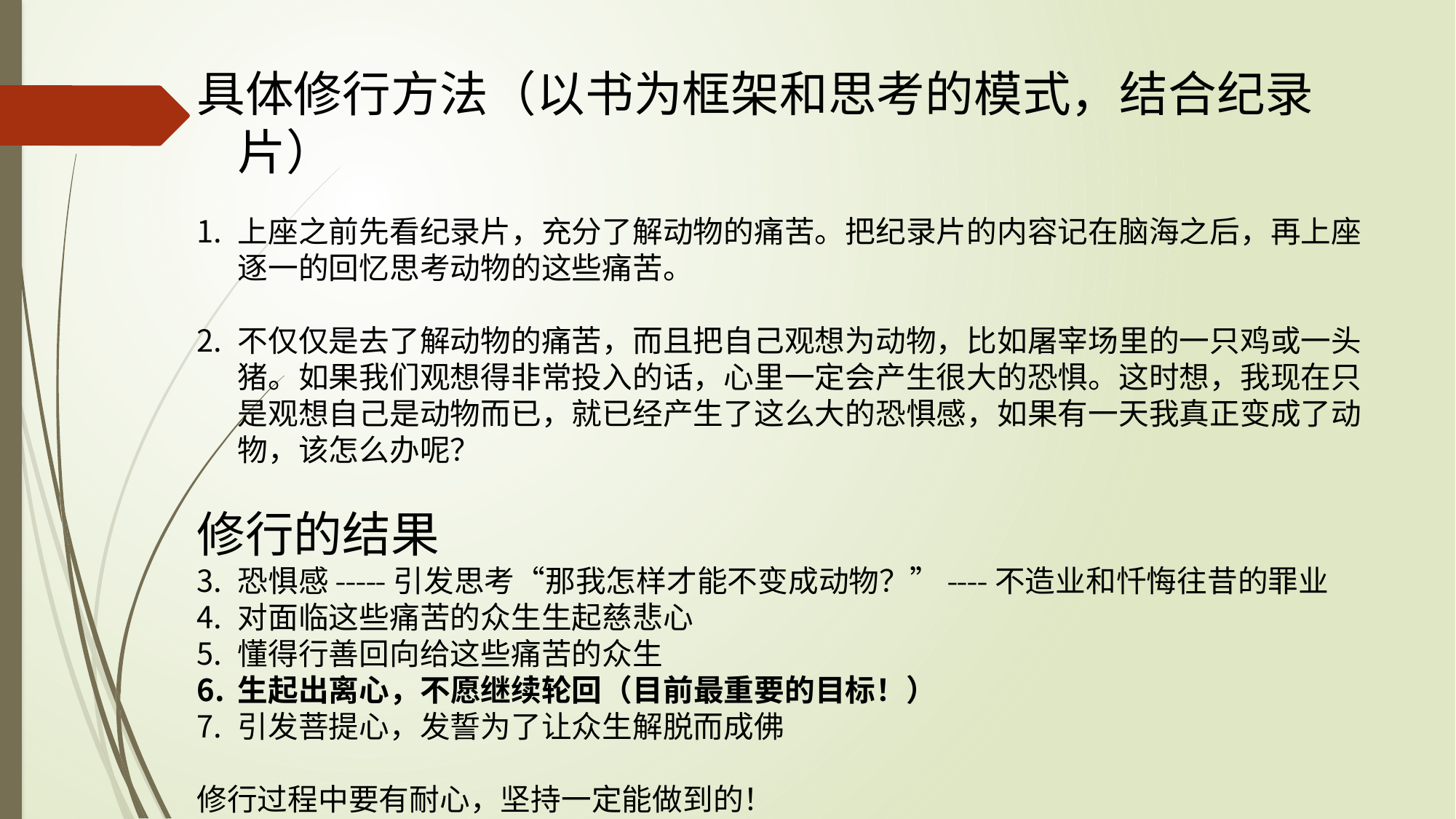

具体修行方法（以书为框架和思考的模式，结合纪录片）

上座之前先看纪录片，充分了解动物的痛苦。把纪录片的内容记在脑海之后，再上座逐一的回忆思考动物的这些痛苦。

不仅仅是去了解动物的痛苦，而且把自己观想为动物，比如屠宰场里的一只鸡或一头猪。如果我们观想得非常投入的话，心里一定会产生很大的恐惧。这时想，我现在只是观想自己是动物而已，就已经产生了这么大的恐惧感，如果有一天我真正变成了动物，该怎么办呢？

修行的结果
恐惧感-----引发思考“那我怎样才能不变成动物？”----不造业和忏悔往昔的罪业
对面临这些痛苦的众生生起慈悲心
懂得行善回向给这些痛苦的众生
生起出离心，不愿继续轮回（目前最重要的目标！）
引发菩提心，发誓为了让众生解脱而成佛

修行过程中要有耐心，坚持一定能做到的！